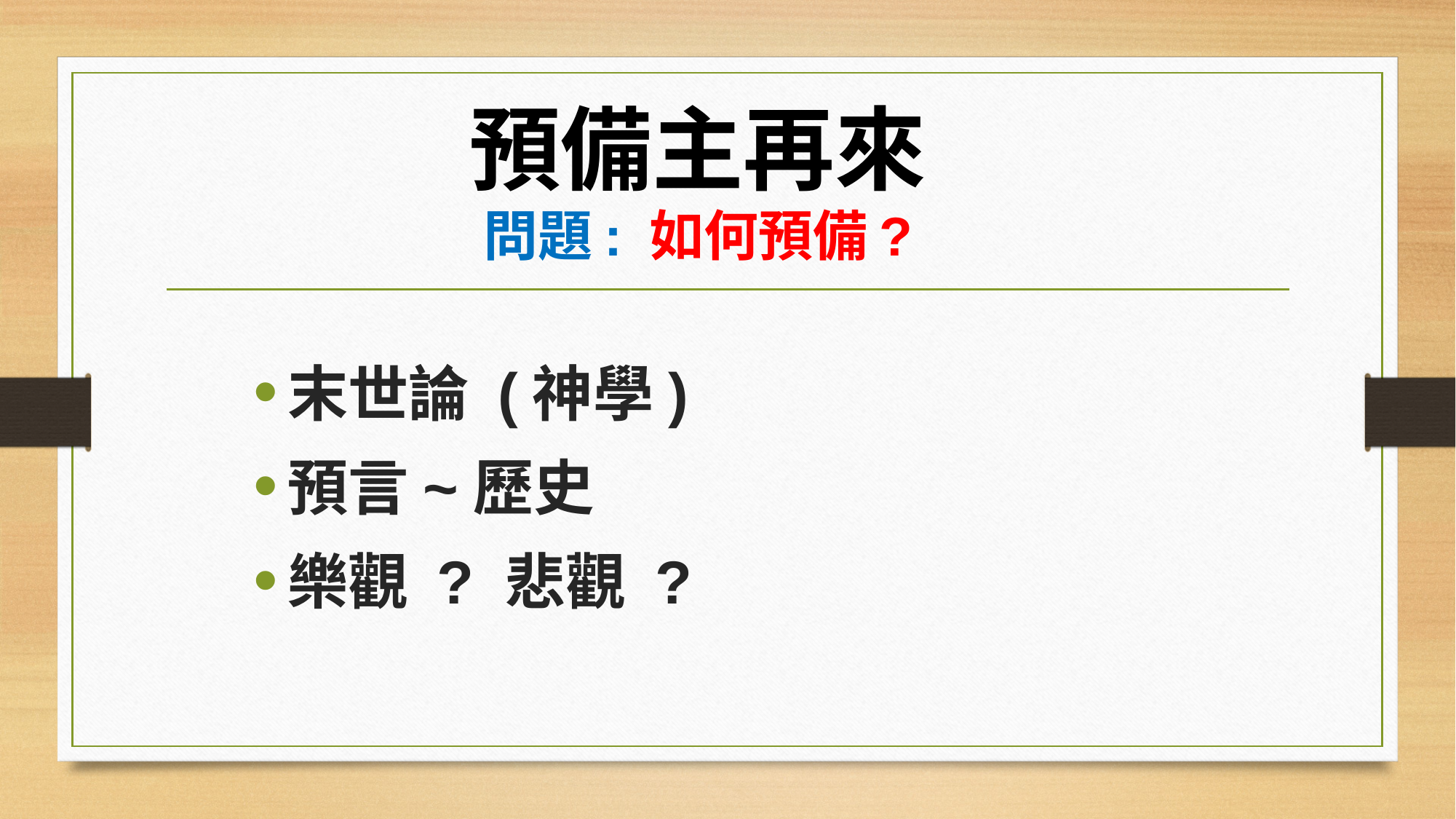

# 預備主再來 問題: 如何預備?
末世論 (神學)
預言~歷史
樂觀 ? 悲觀 ?